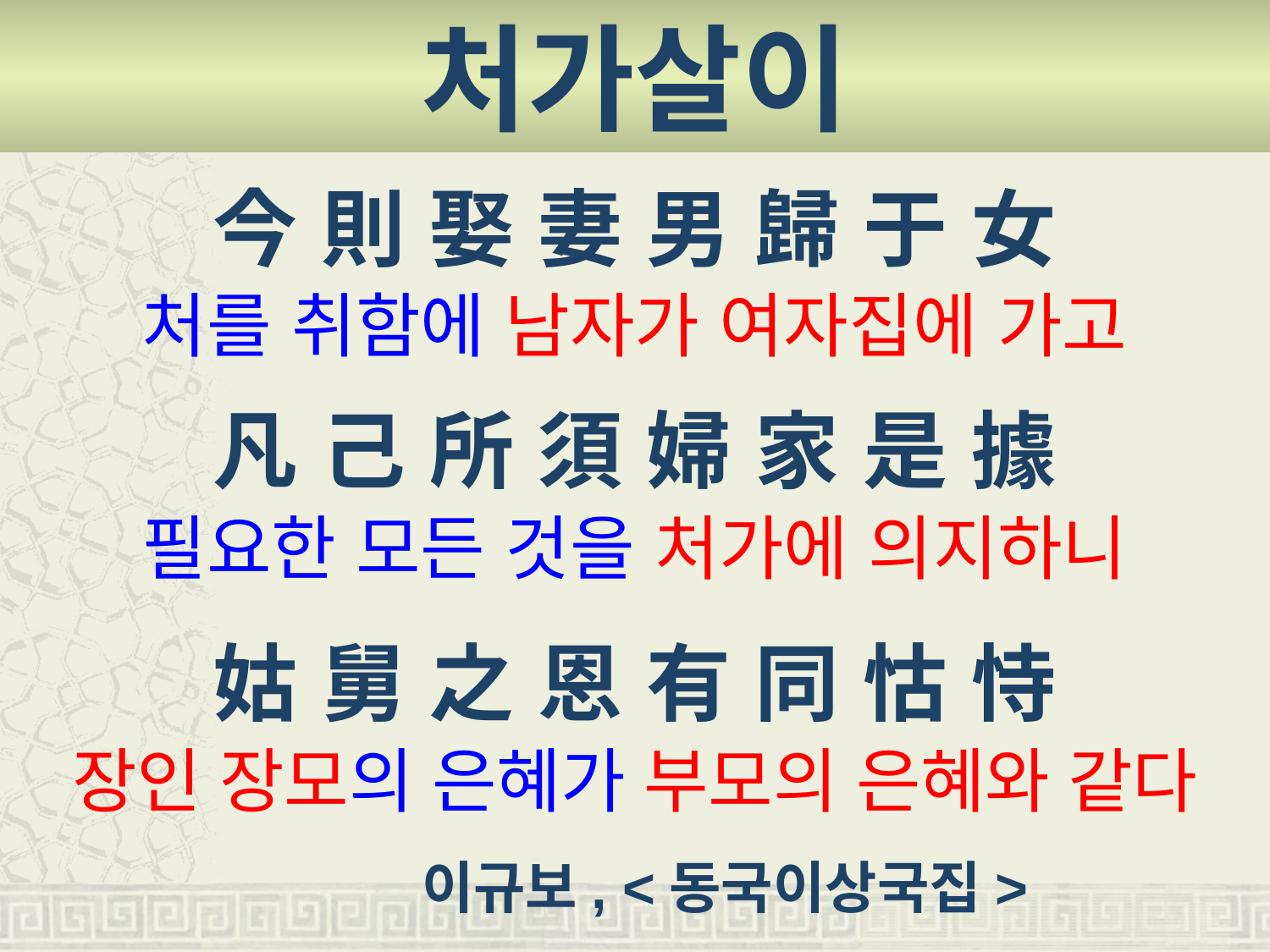

처가살이
今 則 娶 妻 男 歸 于 女
처를 취함에 남자가 여자집에 가고
凡 己 所 須 婦 家 是 據
필요한 모든 것을 처가에 의지하니
姑 舅 之 恩 有 同 怙 恃
장인 장모의 은혜가 부모의 은혜와 같다
이규보, <동국이상국집>